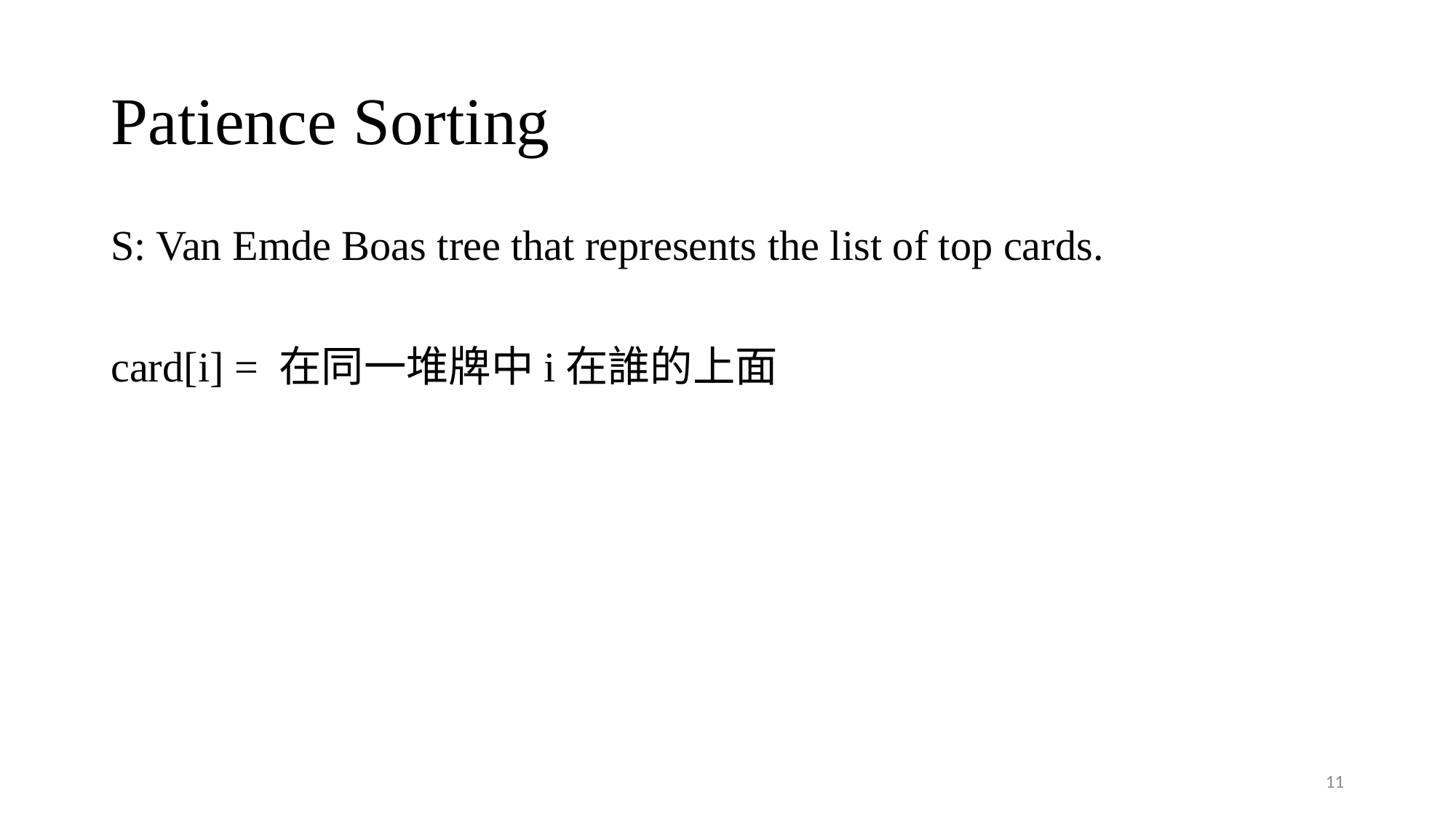

# Patience Sorting
S: Van Emde Boas tree that represents the list of top cards.

card[i] = 在同一堆牌中i在誰的上面
11